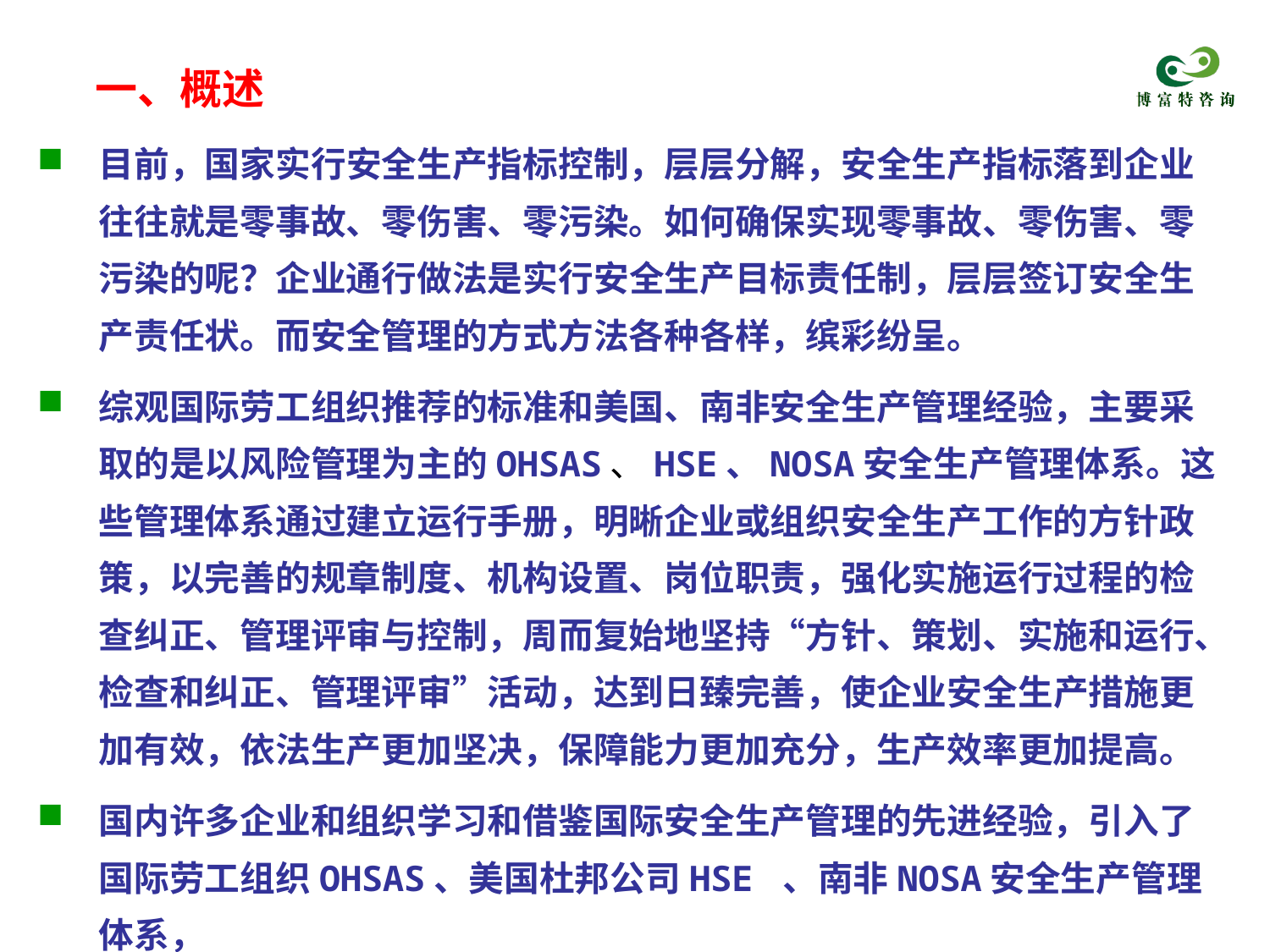

一、概述
目前，国家实行安全生产指标控制，层层分解，安全生产指标落到企业往往就是零事故、零伤害、零污染。如何确保实现零事故、零伤害、零污染的呢？企业通行做法是实行安全生产目标责任制，层层签订安全生产责任状。而安全管理的方式方法各种各样，缤彩纷呈。
综观国际劳工组织推荐的标准和美国、南非安全生产管理经验，主要采取的是以风险管理为主的OHSAS、HSE、NOSA安全生产管理体系。这些管理体系通过建立运行手册，明晰企业或组织安全生产工作的方针政策，以完善的规章制度、机构设置、岗位职责，强化实施运行过程的检查纠正、管理评审与控制，周而复始地坚持“方针、策划、实施和运行、检查和纠正、管理评审”活动，达到日臻完善，使企业安全生产措施更加有效，依法生产更加坚决，保障能力更加充分，生产效率更加提高。
国内许多企业和组织学习和借鉴国际安全生产管理的先进经验，引入了国际劳工组织OHSAS、美国杜邦公司HSE 、南非NOSA安全生产管理体系，